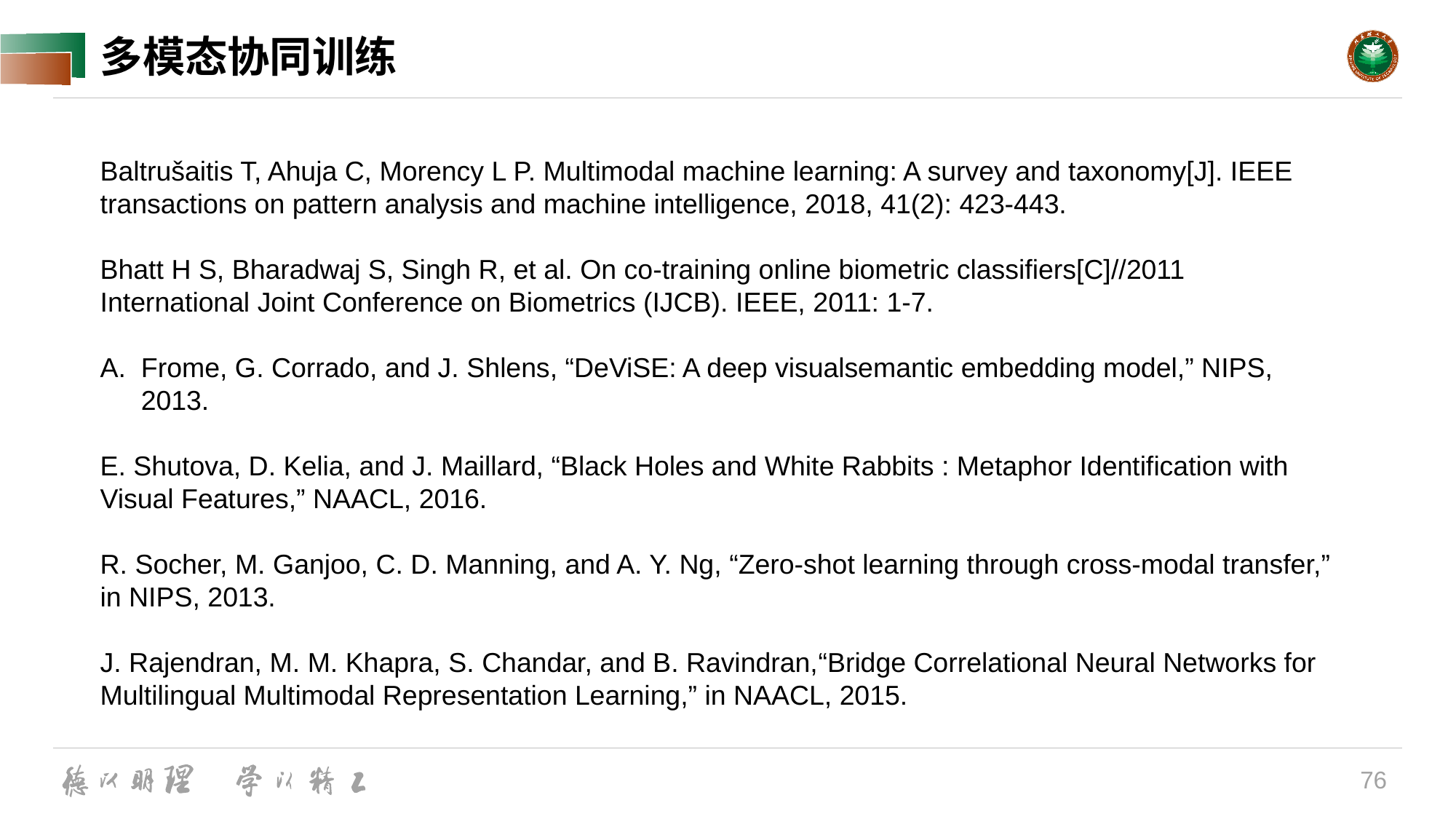

# 多模态协同训练
Baltrušaitis T, Ahuja C, Morency L P. Multimodal machine learning: A survey and taxonomy[J]. IEEE transactions on pattern analysis and machine intelligence, 2018, 41(2): 423-443.

Bhatt H S, Bharadwaj S, Singh R, et al. On co-training online biometric classifiers[C]//2011 International Joint Conference on Biometrics (IJCB). IEEE, 2011: 1-7.

Frome, G. Corrado, and J. Shlens, “DeViSE: A deep visualsemantic embedding model,” NIPS, 2013.

E. Shutova, D. Kelia, and J. Maillard, “Black Holes and White Rabbits : Metaphor Identification with Visual Features,” NAACL, 2016.

R. Socher, M. Ganjoo, C. D. Manning, and A. Y. Ng, “Zero-shot learning through cross-modal transfer,” in NIPS, 2013.

J. Rajendran, M. M. Khapra, S. Chandar, and B. Ravindran,“Bridge Correlational Neural Networks for Multilingual Multimodal Representation Learning,” in NAACL, 2015.